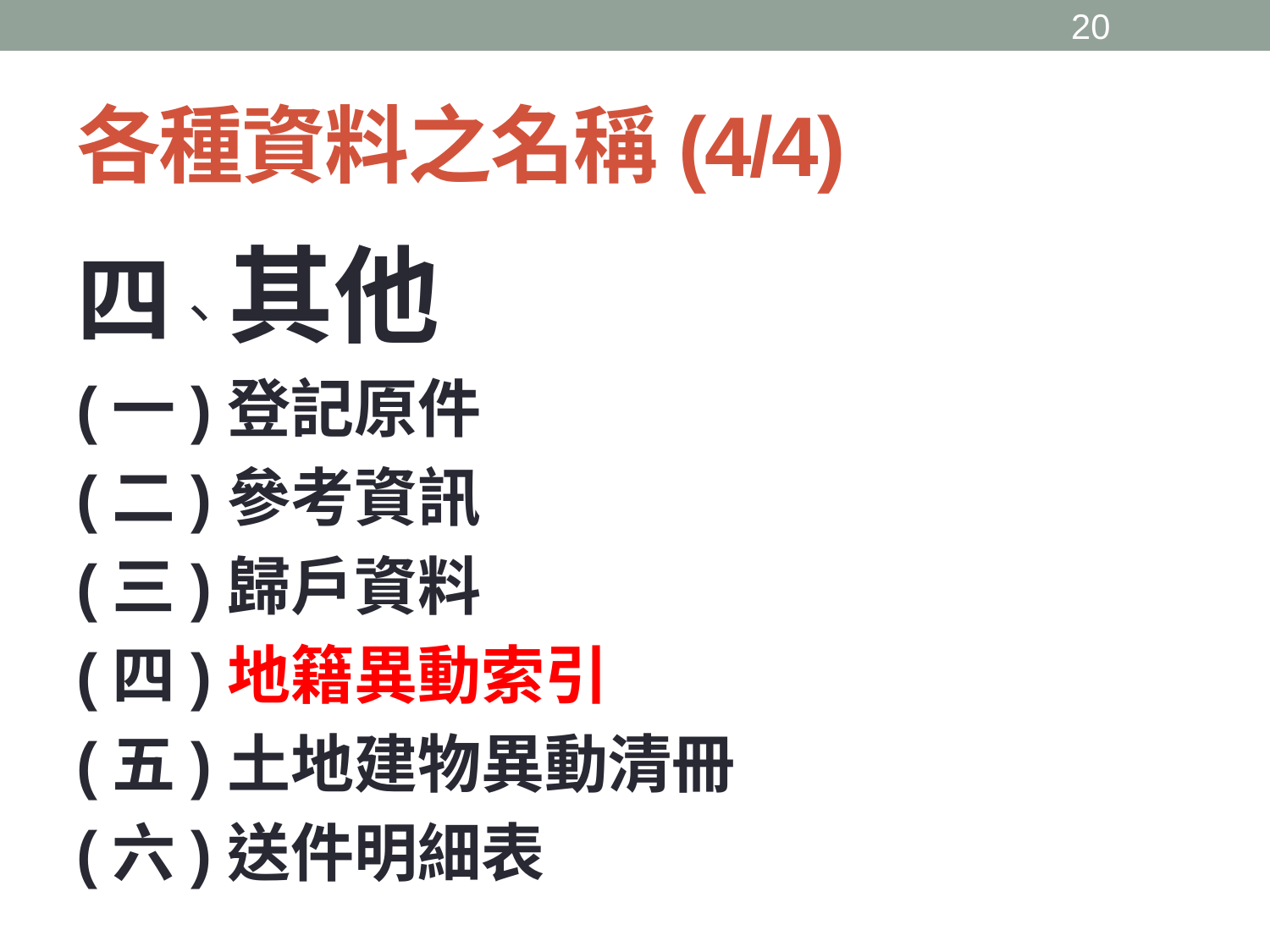

20
# 各種資料之名稱(4/4)
四、其他
(一)登記原件
(二)參考資訊
(三)歸戶資料
(四)地籍異動索引
(五)土地建物異動清冊
(六)送件明細表